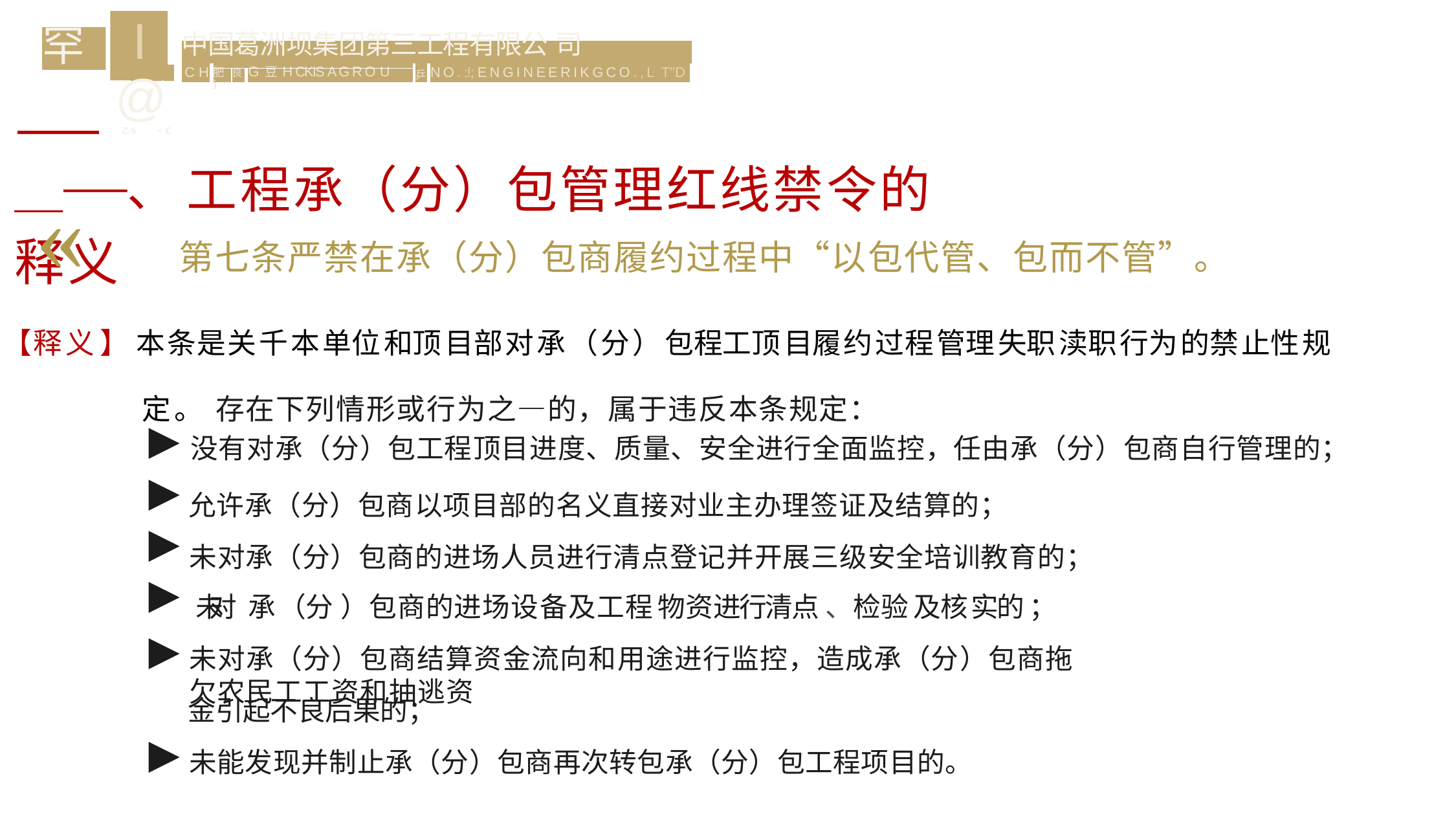

I@
乙s	- c
罕
| 中 国 葛 洲 坝 集 团 第 三 工 程 有 限 公 司 |  |  |  |  |  |
| --- | --- | --- | --- | --- | --- |
| C H |  |  |  | 乒 | N O . :!; ENGINEERIKGCO.,L T"D |
|  | 肥i | 良 | G 豆 H CKIS A G R O U |  |  |
＿

＿＿、 工程承（分）包管理红线禁令的释义
«	第七条严禁在承（分）包商履约过程中“以包代管、包而不管”。
【释义】 本条是关千本单位和顶目部对承（分）包程工顶目履约过程管理失职渎职行为的禁止性规定。 存在下列情形或行为之—的，属于违反本条规定：
►	没有对承（分）包工程顶目进度、质量、安全进行全面监控，任由承（分）包商自行管理的；
►
►
►
►
►
允许承（分）包商以项目部的名义直接对业主办理签证及结算的；
未对承（分）包商的进场人员进行清点登记并开展三级安全培训教育的；  未对	承（分 ）包商的进场设备及工程物资进行清点 、检验及核实的 ；
未对承（分）包商结算资金流向和用途进行监控，造成承（分）包商拖欠农民工工资和抽逃资
金引起不良后果的；
未能发现并制止承（分）包商再次转包承（分）包工程项目的。